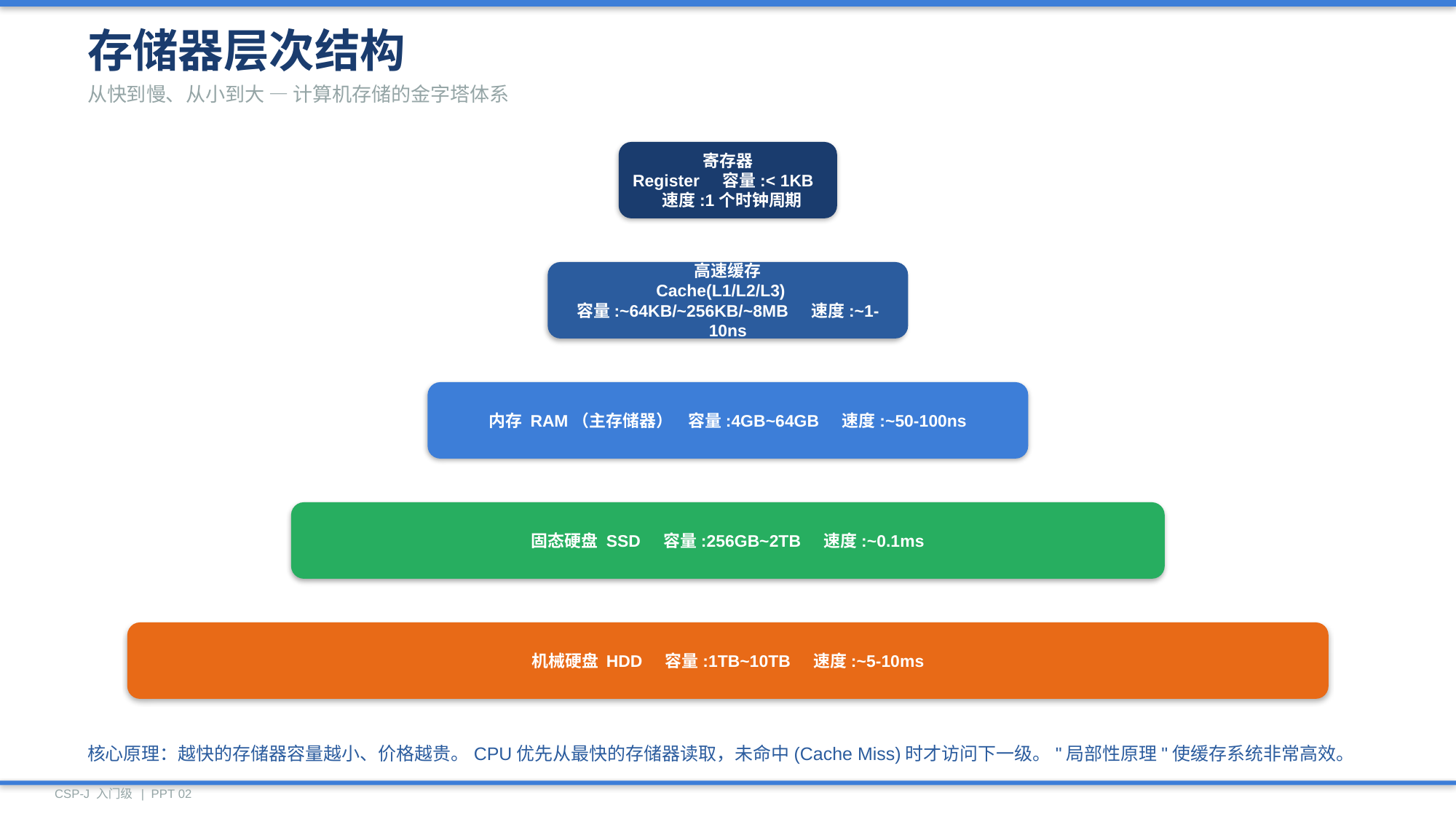

存储器层次结构
从快到慢、从小到大 — 计算机存储的金字塔体系
寄存器
Register    容量:< 1KB    速度:1个时钟周期
高速缓存
Cache(L1/L2/L3)    容量:~64KB/~256KB/~8MB    速度:~1-10ns
内存 RAM（主存储器）    容量:4GB~64GB    速度:~50-100ns
固态硬盘 SSD    容量:256GB~2TB    速度:~0.1ms
机械硬盘 HDD    容量:1TB~10TB    速度:~5-10ms
核心原理：越快的存储器容量越小、价格越贵。CPU优先从最快的存储器读取，未命中(Cache Miss)时才访问下一级。"局部性原理"使缓存系统非常高效。

CSP-J 入门级  |  PPT 02